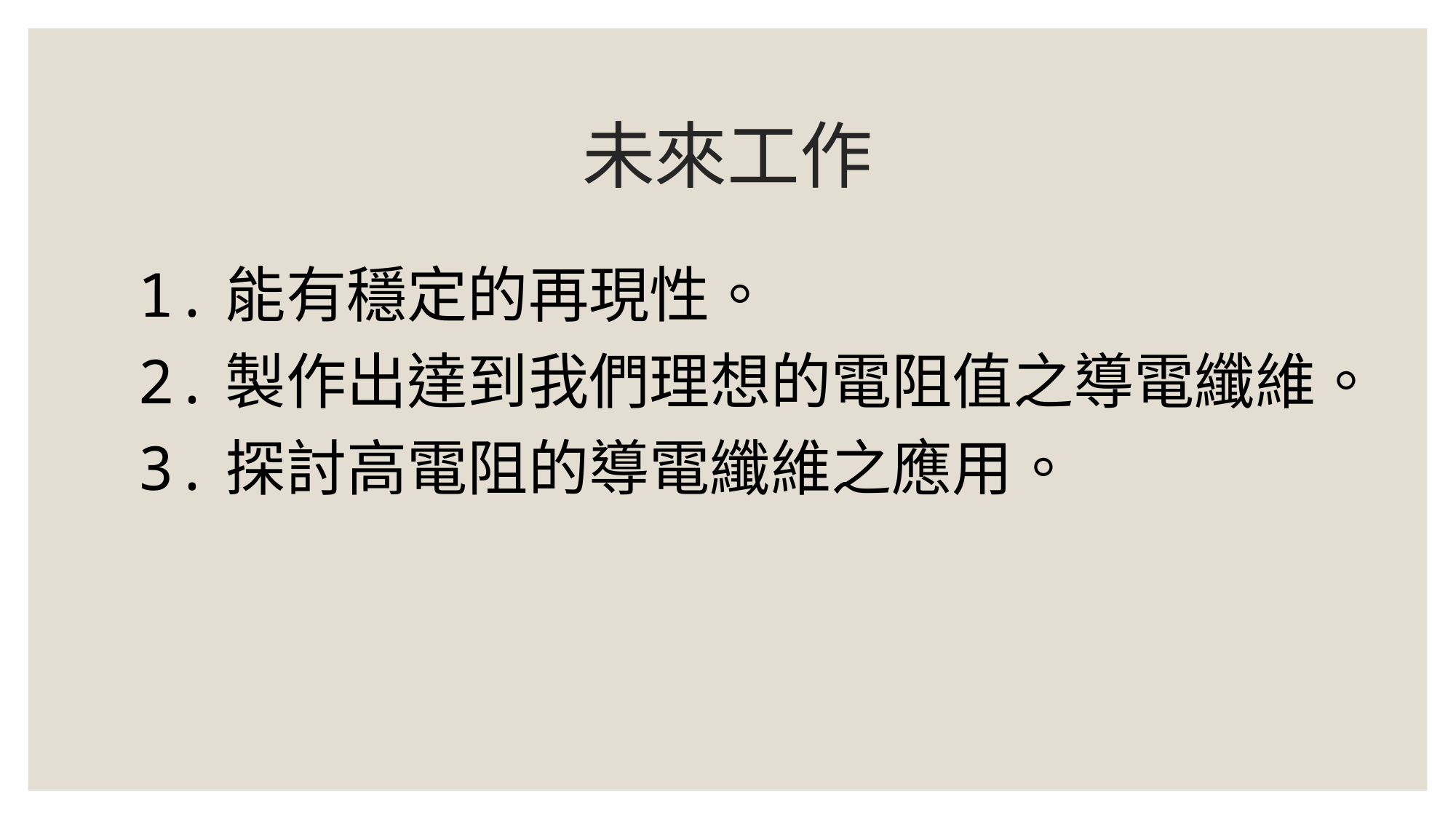

# 未來工作
1.能有穩定的再現性。
2.製作出達到我們理想的電阻值之導電纖維。
3.探討高電阻的導電纖維之應用。